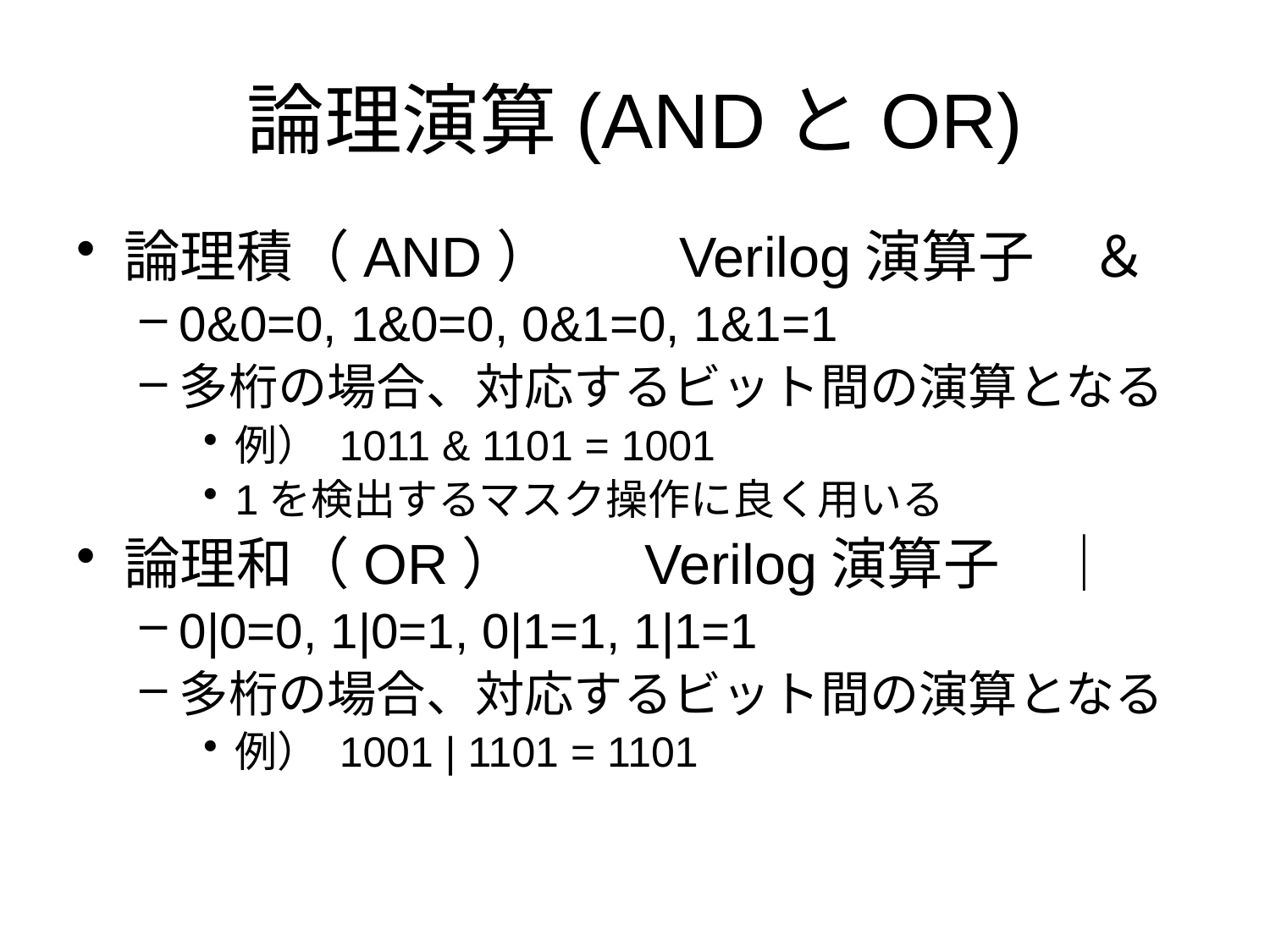

# 論理演算(ANDとOR)
論理積（AND）　　Verilog演算子　＆
0&0=0, 1&0=0, 0&1=0, 1&1=1
多桁の場合、対応するビット間の演算となる
例） 1011 & 1101 = 1001
1を検出するマスク操作に良く用いる
論理和（OR）　　Verilog演算子　｜
0|0=0, 1|0=1, 0|1=1, 1|1=1
多桁の場合、対応するビット間の演算となる
例） 1001 | 1101 = 1101